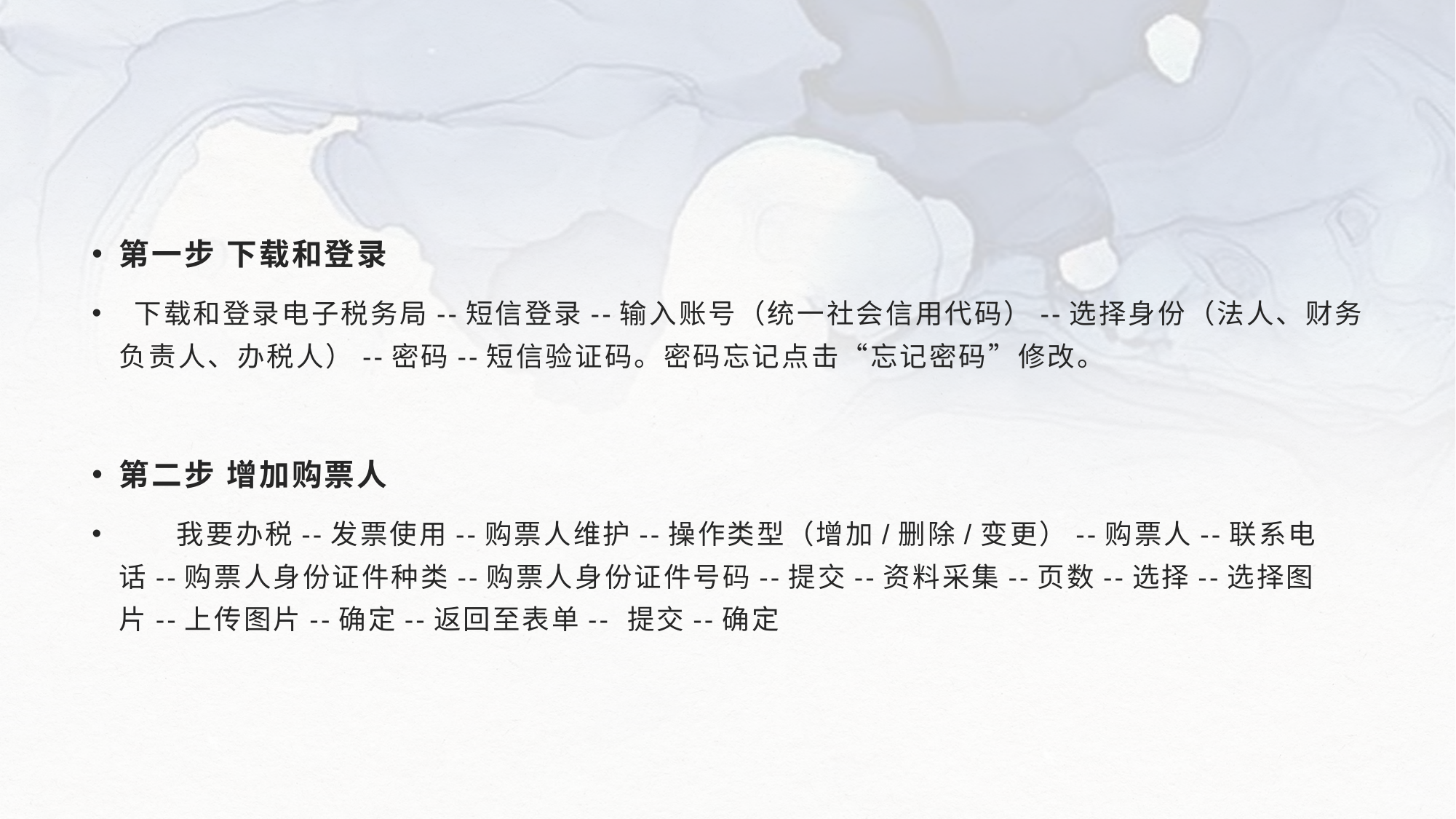

第一步 下载和登录
 下载和登录电子税务局--短信登录--输入账号（统一社会信用代码）--选择身份（法人、财务负责人、办税人）--密码--短信验证码。密码忘记点击“忘记密码”修改。

第二步 增加购票人
      我要办税--发票使用--购票人维护--操作类型（增加/删除/变更）--购票人--联系电话--购票人身份证件种类--购票人身份证件号码--提交--资料采集--页数--选择--选择图片--上传图片--确定--返回至表单-- 提交--确定